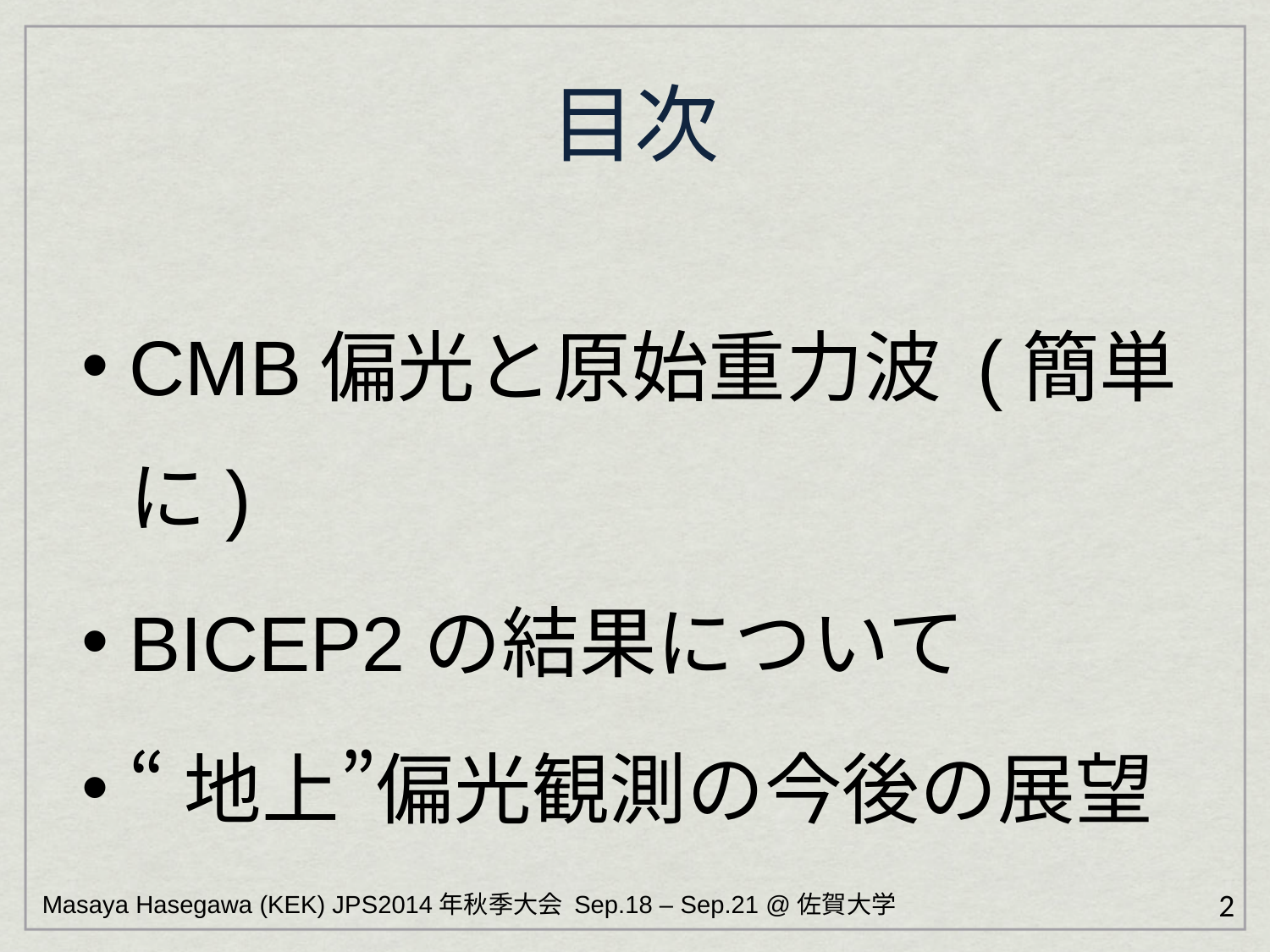

# 目次
CMB偏光と原始重力波 (簡単に)
BICEP2の結果について
“地上”偏光観測の今後の展望
2
Masaya Hasegawa (KEK) JPS2014年秋季大会 Sep.18 – Sep.21 @佐賀大学